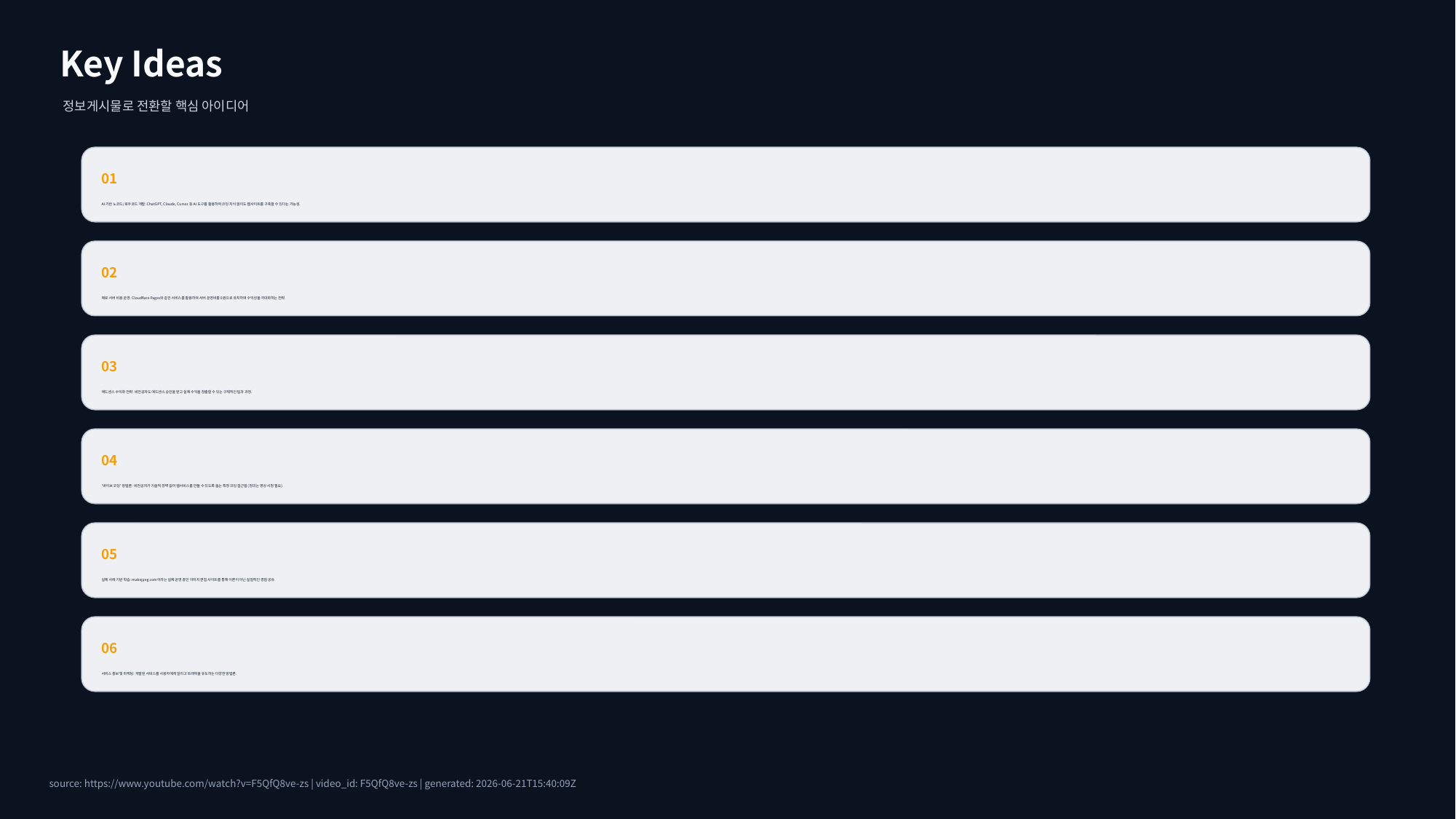

Key Ideas
정보게시물로 전환할 핵심 아이디어

01
AI 기반 노코드/로우코드 개발: ChatGPT, Claude, Cursor 등 AI 도구를 활용하여 코딩 지식 없이도 웹사이트를 구축할 수 있다는 가능성.

02
제로 서버 비용 운영: Cloudflare Pages와 같은 서비스를 활용하여 서버 운영비를 0원으로 유지하며 수익성을 극대화하는 전략.

03
애드센스 수익화 전략: 비전공자도 애드센스 승인을 받고 실제 수익을 창출할 수 있는 구체적인 팁과 과정.

04
'바이브 코딩' 방법론: 비전공자가 기술적 장벽 없이 웹서비스를 만들 수 있도록 돕는 특정 코딩 접근법 (정의는 영상 시청 필요).

05
실제 사례 기반 학습: makejpeg.com이라는 실제 운영 중인 이미지 편집 사이트를 통해 이론이 아닌 실질적인 경험 공유.

06
서비스 홍보 및 마케팅: 개발된 서비스를 사용자에게 알리고 트래픽을 유도하는 다양한 방법론.
source: https://www.youtube.com/watch?v=F5QfQ8ve-zs | video_id: F5QfQ8ve-zs | generated: 2026-06-21T15:40:09Z